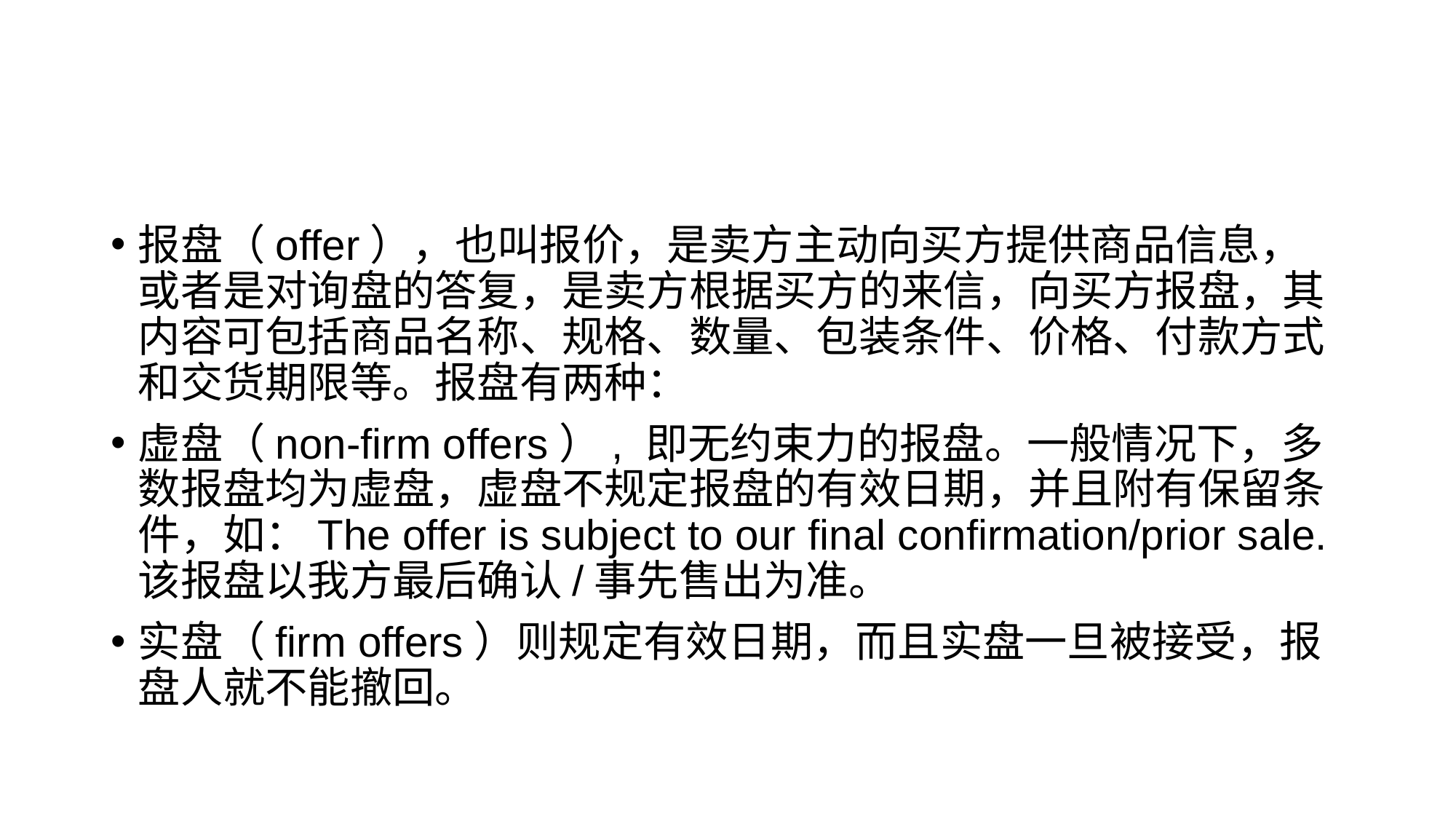

#
报盘（offer），也叫报价，是卖方主动向买方提供商品信息，或者是对询盘的答复，是卖方根据买方的来信，向买方报盘，其内容可包括商品名称、规格、数量、包装条件、价格、付款方式和交货期限等。报盘有两种：
虚盘（non-firm offers）, 即无约束力的报盘。一般情况下，多数报盘均为虚盘，虚盘不规定报盘的有效日期，并且附有保留条件，如：The offer is subject to our final confirmation/prior sale. 该报盘以我方最后确认/事先售出为准。
实盘（firm offers）则规定有效日期，而且实盘一旦被接受，报盘人就不能撤回。